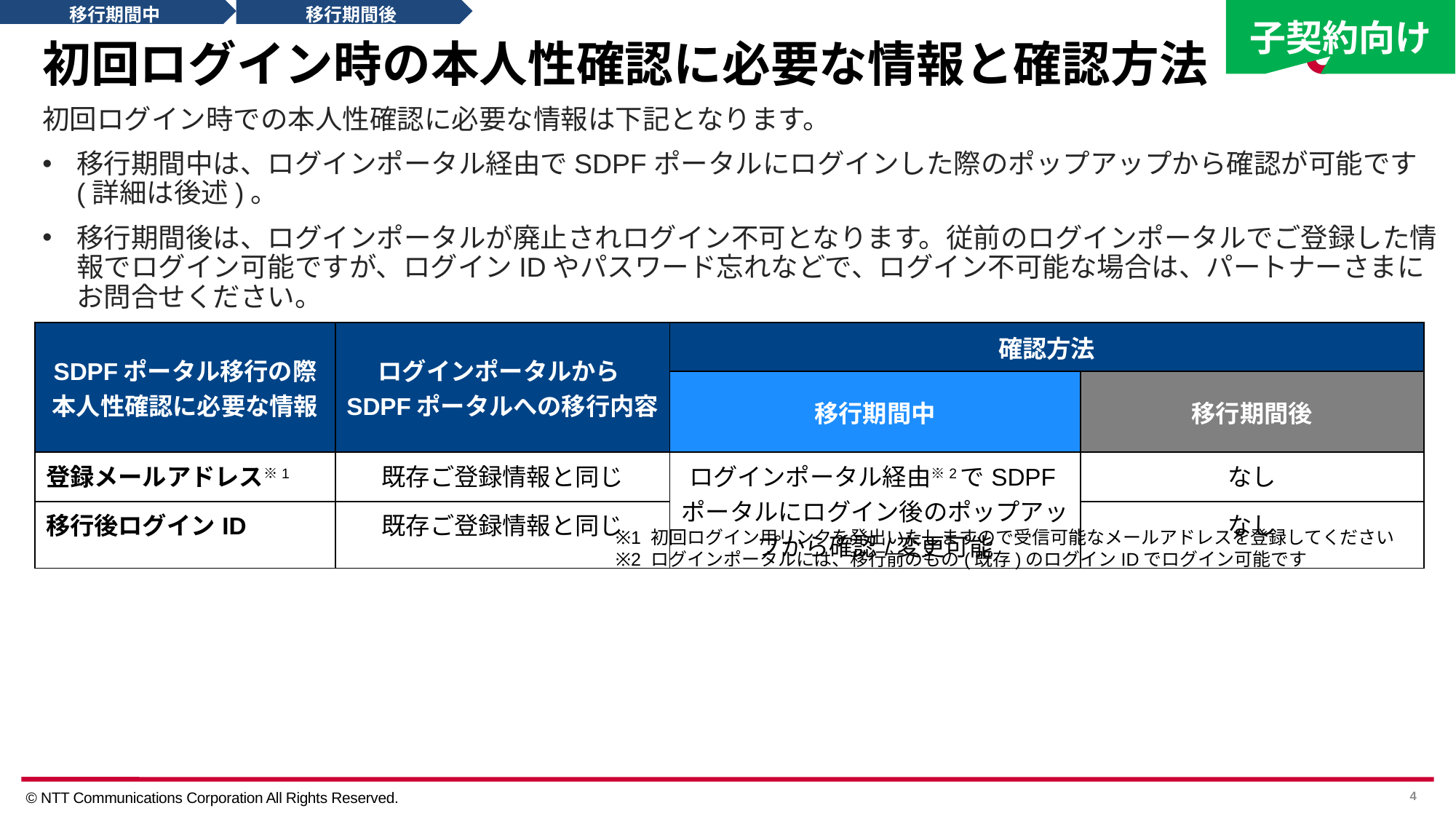

移行期間中
移行期間後
子契約向け
# 初回ログイン時の本人性確認に必要な情報と確認方法
初回ログイン時での本人性確認に必要な情報は下記となります。
移行期間中は、ログインポータル経由でSDPFポータルにログインした際のポップアップから確認が可能です(詳細は後述)。
移行期間後は、ログインポータルが廃止されログイン不可となります。従前のログインポータルでご登録した情報でログイン可能ですが、ログインIDやパスワード忘れなどで、ログイン不可能な場合は、パートナーさまにお問合せください。
| SDPFポータル移行の際 本人性確認に必要な情報 | ログインポータルからSDPFポータルへの移行内容 | 確認方法 | 移行後 |
| --- | --- | --- | --- |
|  |  | 移行期間中 | 移行期間後 |
| 登録メールアドレス※1 | 既存ご登録情報と同じ | ログインポータル経由※2でSDPFポータルにログイン後のポップアップから確認/変更可能 | なし |
| 移行後ログインID | 既存ご登録情報と同じ |  | なし |
※1 初回ログイン用リンクを発出いたしますので受信可能なメールアドレスを登録してください
※2 ログインポータルには、移行前のもの(既存)のログインIDでログイン可能です